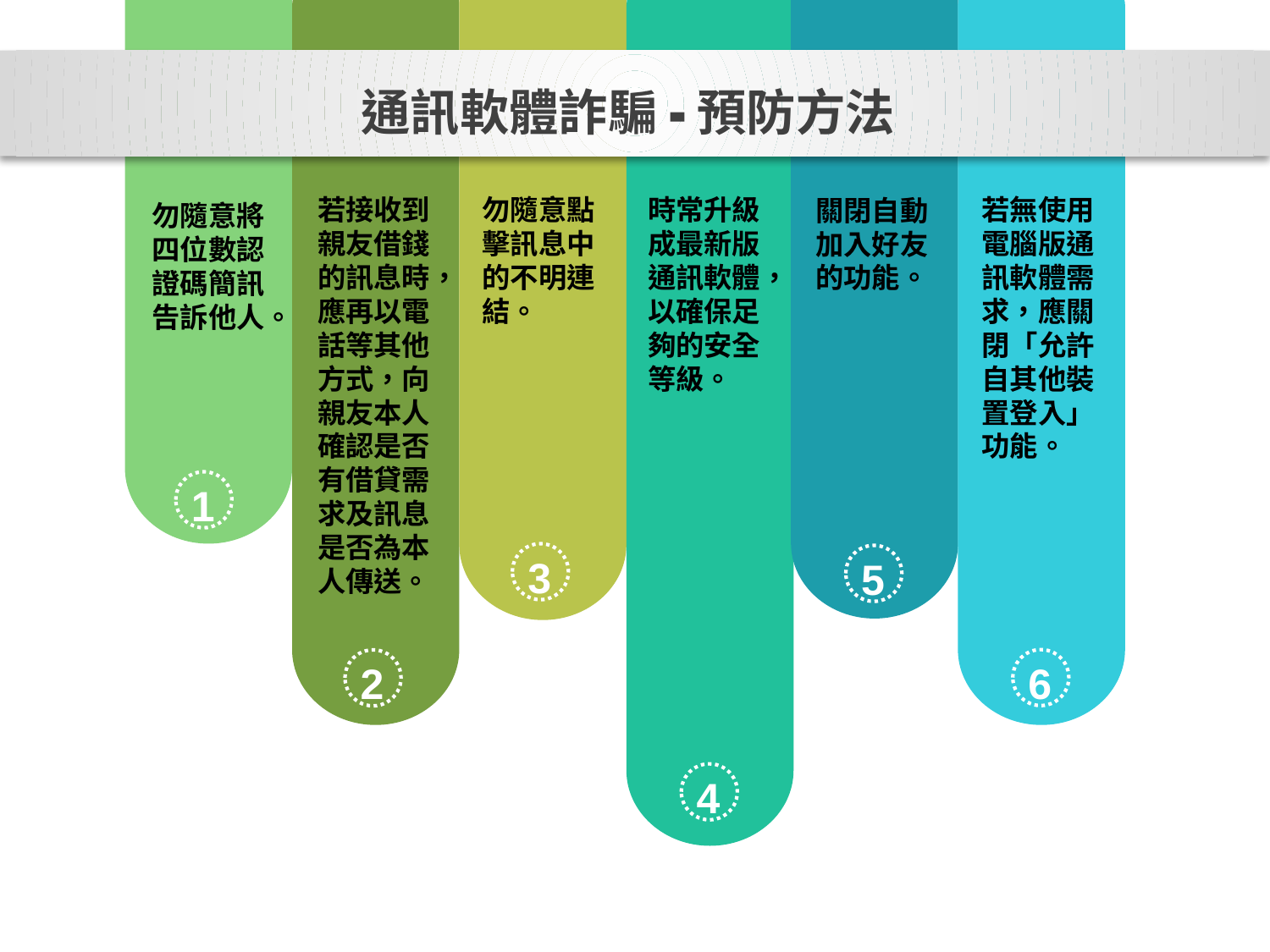

通訊軟體詐騙-預防方法
若接收到親友借錢的訊息時，應再以電話等其他方式，向親友本人確認是否有借貸需求及訊息是否為本人傳送。
勿隨意點擊訊息中的不明連結。
時常升級成最新版通訊軟體，以確保足夠的安全等級。
若無使用電腦版通訊軟體需求，應關閉「允許自其他裝置登入」功能。
關閉自動加入好友的功能。
勿隨意將四位數認證碼簡訊告訴他人。
1

3
5

6
2

4